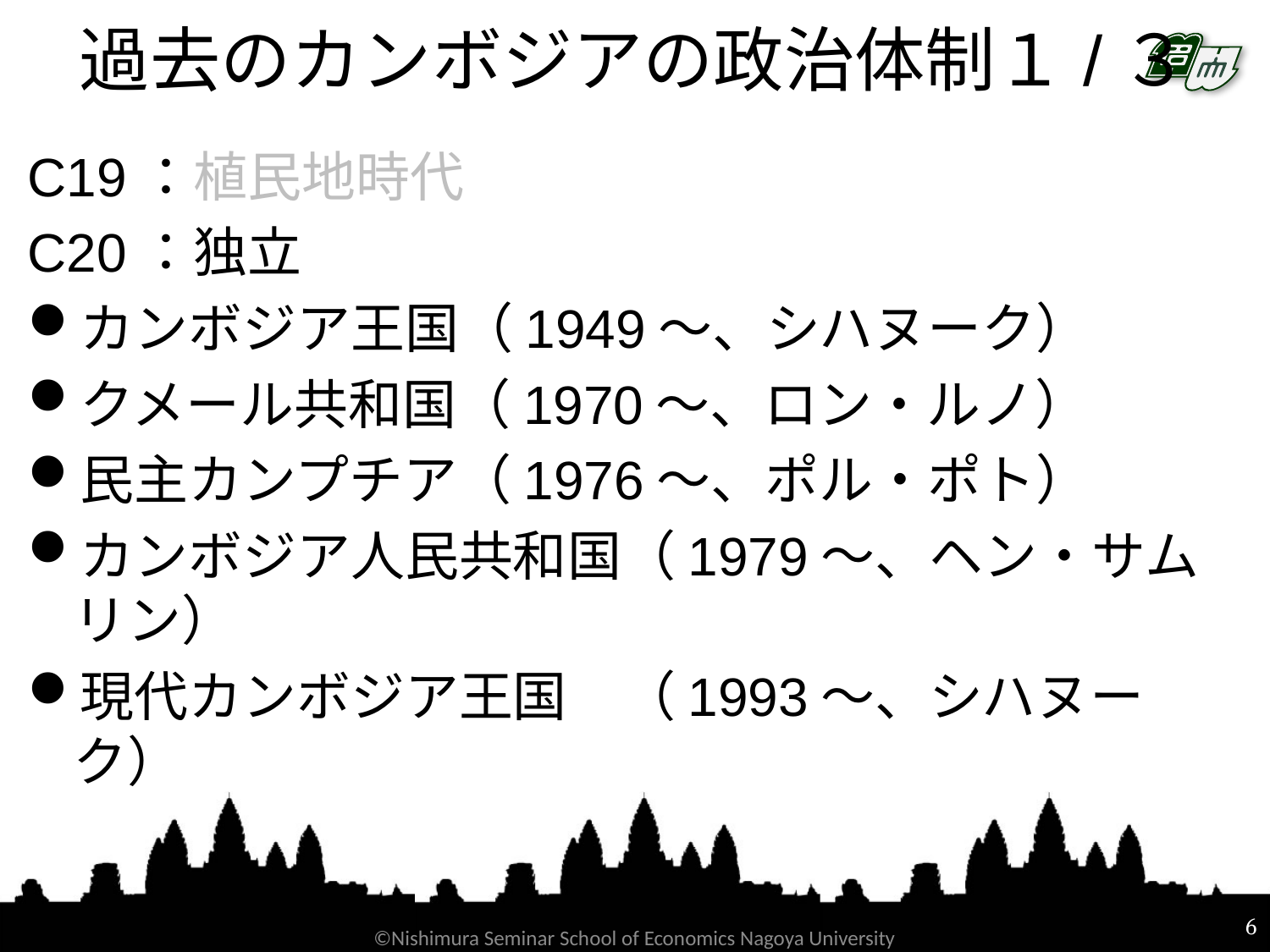

# 過去のカンボジアの政治体制１/３
C19：植民地時代
C20：独立
カンボジア王国（1949～、シハヌーク）
クメール共和国（1970～、ロン・ルノ）
民主カンプチア（1976～、ポル・ポト）
カンボジア人民共和国（1979～、ヘン・サムリン）
現代カンボジア王国　（1993～、シハヌーク）
6
©Nishimura Seminar School of Economics Nagoya University